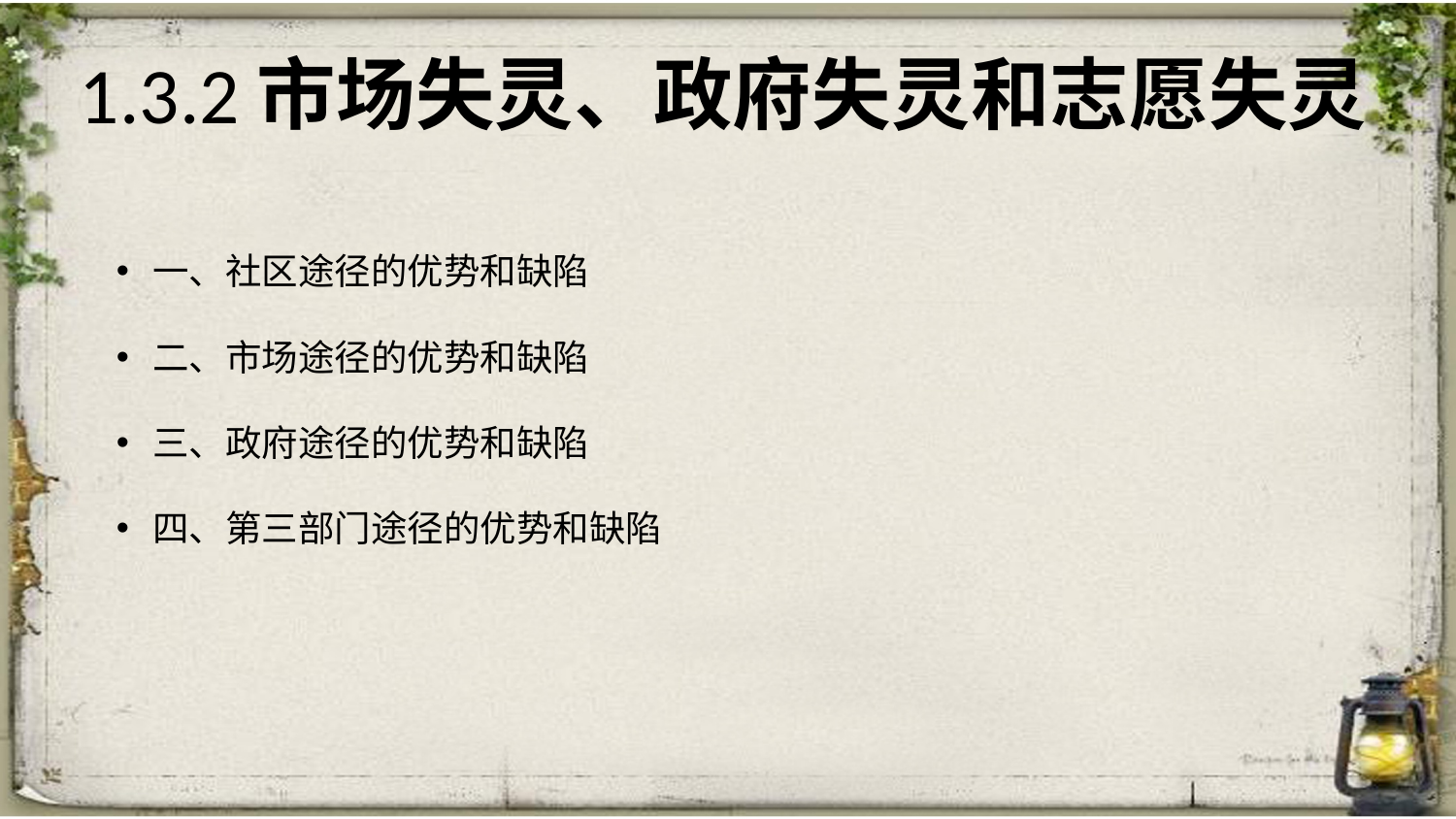

# 1.3.2市场失灵、政府失灵和志愿失灵
一、社区途径的优势和缺陷
二、市场途径的优势和缺陷
三、政府途径的优势和缺陷
四、第三部门途径的优势和缺陷